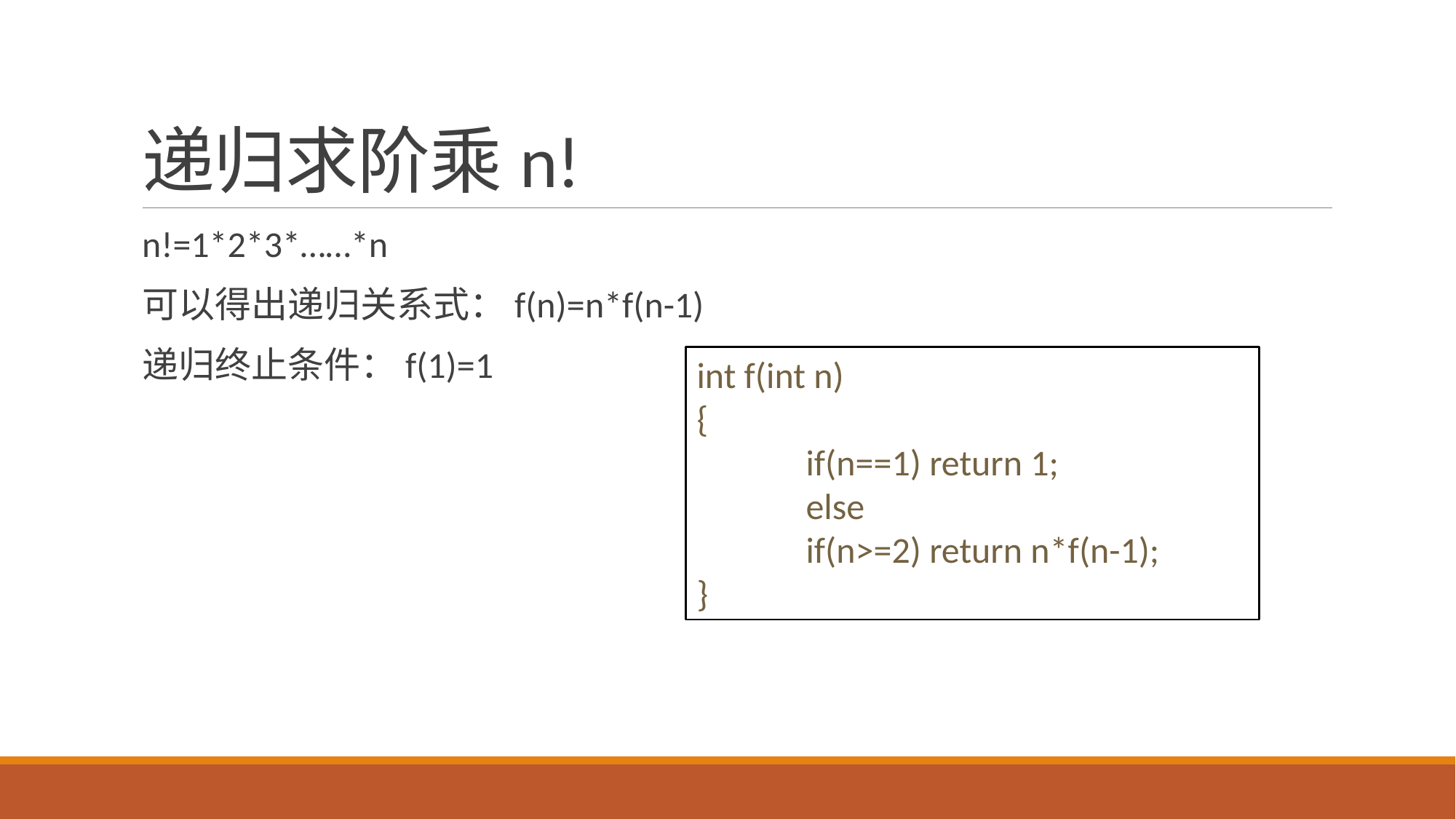

# 递归求阶乘n!
n!=1*2*3*……*n
可以得出递归关系式：f(n)=n*f(n-1)
递归终止条件：f(1)=1
int f(int n)
{
	if(n==1) return 1;
	else
	if(n>=2) return n*f(n-1);
}